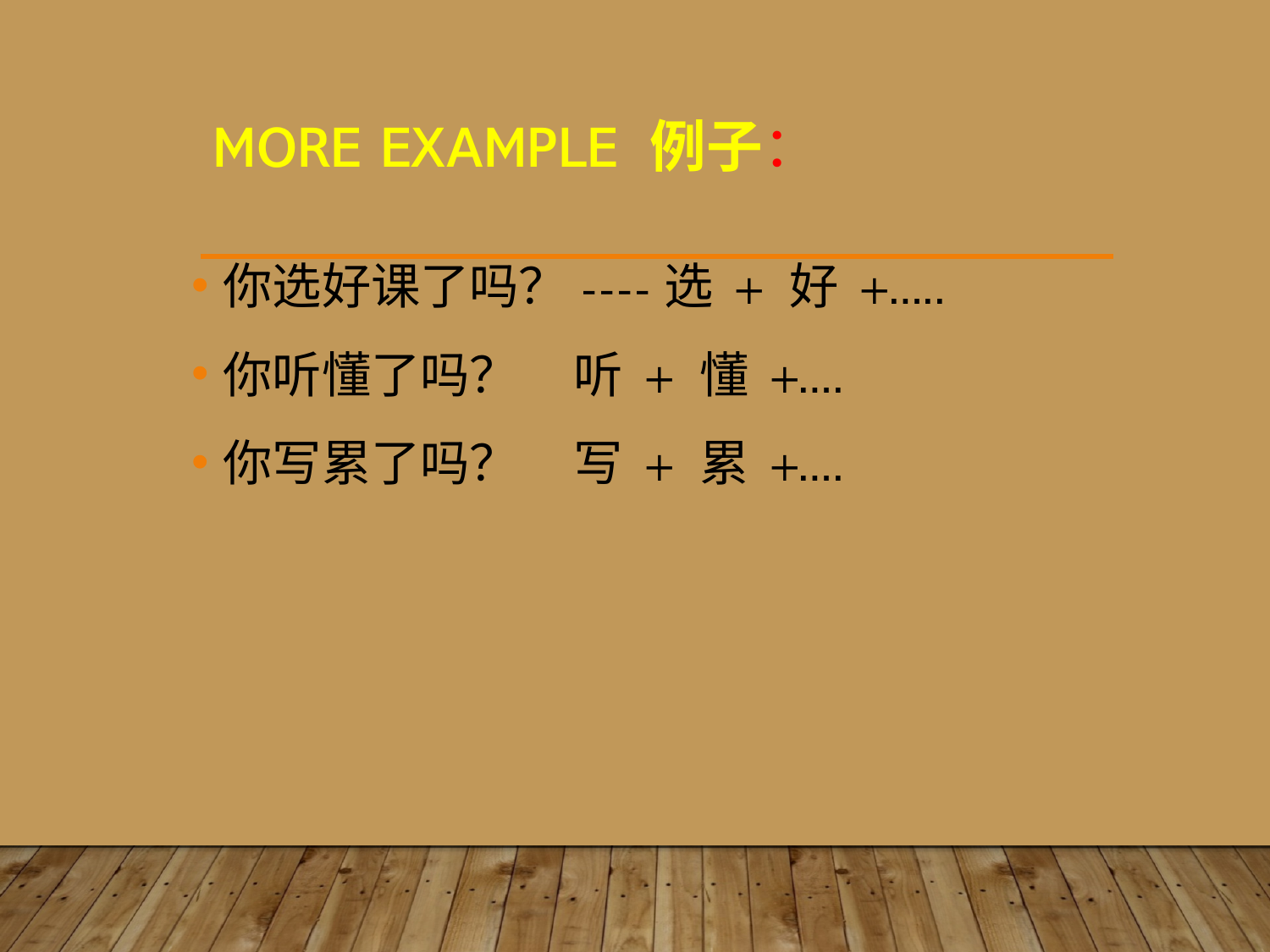

# More Example 例子：
你选好课了吗？----选 + 好 +…..
你听懂了吗？     听 + 懂 +….
你写累了吗？     写 + 累 +….